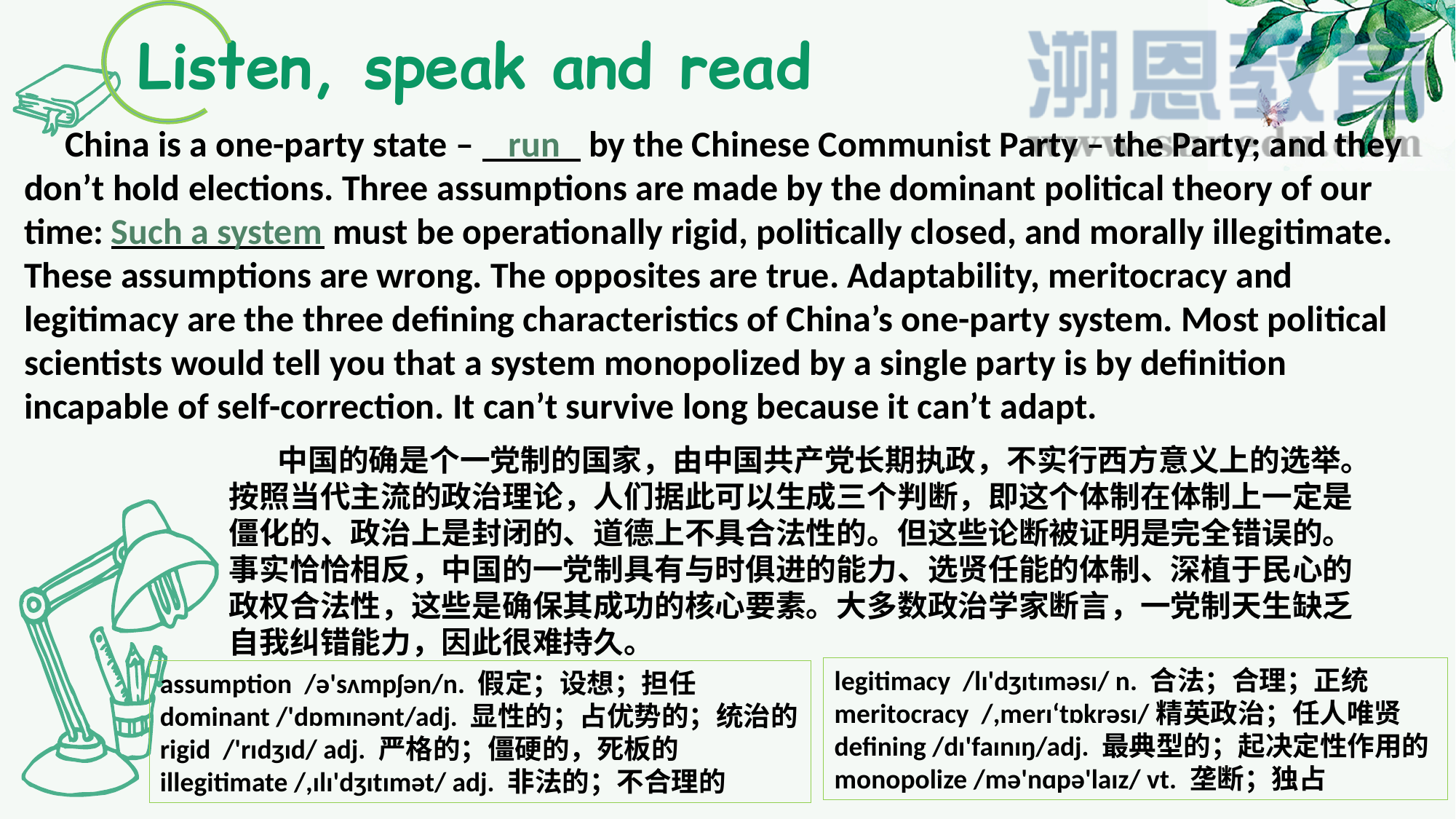

Listen, speak and read

     China is a one-party state –              by the Chinese Communist Party – the Party; and they don’t hold elections. Three assumptions are made by the dominant political theory of our time:                            must be operationally rigid, politically closed, and morally illegitimate.
These assumptions are wrong. The opposites are true. Adaptability, meritocracy and legitimacy are the three defining characteristics of China’s one-party system. Most political scientists would tell you that a system monopolized by a single party is by definition incapable of self-correction. It can’t survive long because it can’t adapt.
run
Such a system
      中国的确是个一党制的国家，由中国共产党长期执政，不实行西方意义上的选举。按照当代主流的政治理论，人们据此可以生成三个判断，即这个体制在体制上一定是僵化的、政治上是封闭的、道德上不具合法性的。但这些论断被证明是完全错误的。事实恰恰相反，中国的一党制具有与时俱进的能力、选贤任能的体制、深植于民心的政权合法性，这些是确保其成功的核心要素。大多数政治学家断言，一党制天生缺乏自我纠错能力，因此很难持久。

legitimacy  /lɪ'dʒɪtɪməsɪ/ n. 合法；合理；正统
meritocracy  /,merɪ‘tɒkrəsɪ/精英政治；任人唯贤
defining /dɪ'faɪnɪŋ/adj. 最典型的；起决定性作用的
monopolize /mə'nɑpə'laɪz/ vt. 垄断；独占
assumption  /ə'sʌmpʃən/n. 假定；设想；担任
dominant /'dɒmɪnənt/adj. 显性的；占优势的；统治的
rigid  /'rɪdʒɪd/ adj. 严格的；僵硬的，死板的
illegitimate /,ɪlɪ'dʒɪtɪmət/ adj. 非法的；不合理的